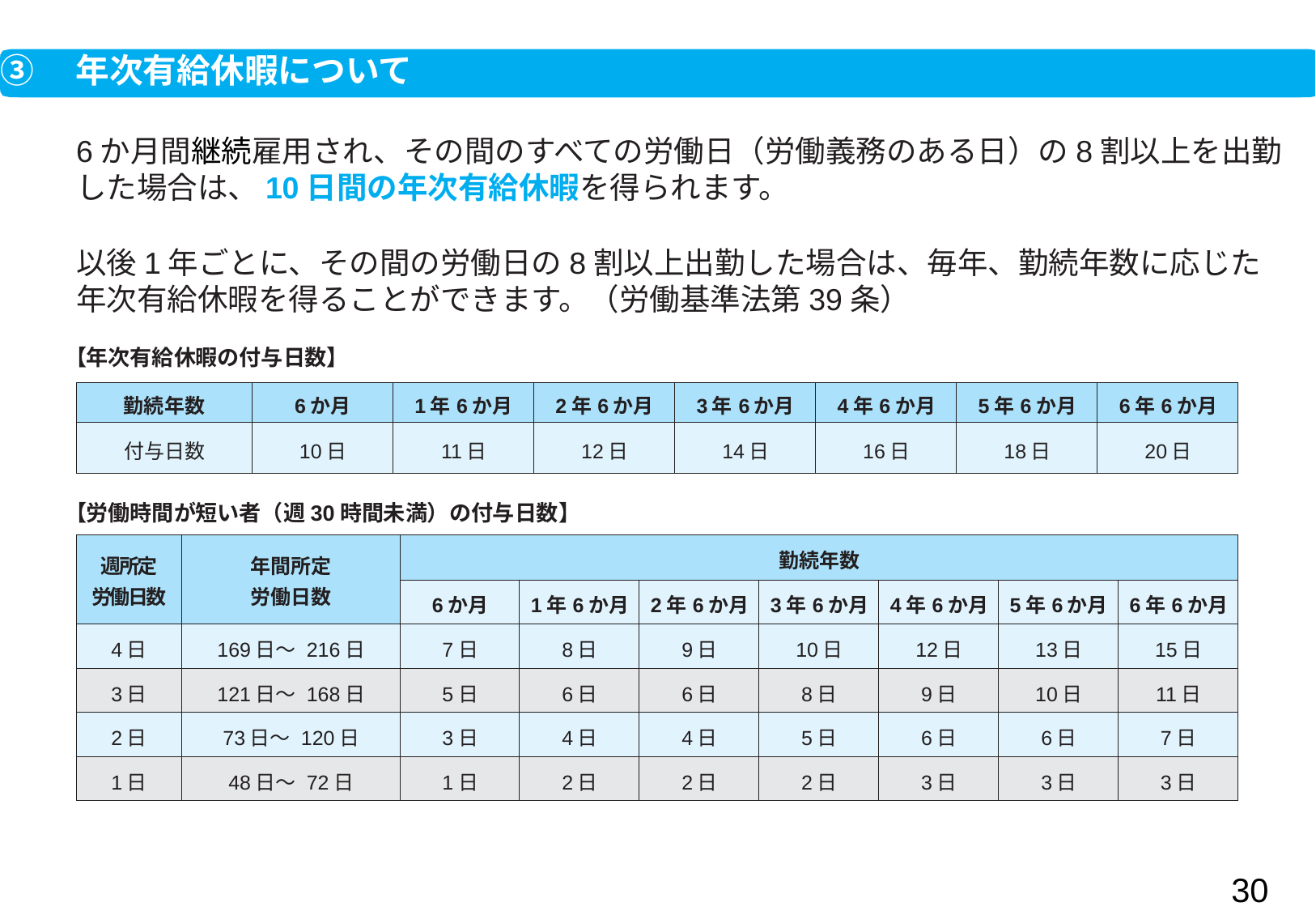

③　年次有給休暇について
6か月間継続雇用され、その間のすべての労働日（労働義務のある日）の8割以上を出勤した場合は、10日間の年次有給休暇を得られます。
以後1年ごとに、その間の労働日の8割以上出勤した場合は、毎年、勤続年数に応じた年次有給休暇を得ることができます。（労働基準法第39条）

【年次有給休暇の付与日数】
| 勤続年数 | 6か月 | 1年6か月 | 2年6か月 | 3年6か月 | 4年6か月 | 5年6か月 | 6年6か月 |
| --- | --- | --- | --- | --- | --- | --- | --- |
| 付与日数 | 10日 | 11日 | 12日 | 14日 | 16日 | 18日 | 20日 |
【労働時間が短い者（週30時間未満）の付与日数】
| 週所定 | 年間所定 | 勤続年数 |  |  |  |  |  |  |
| --- | --- | --- | --- | --- | --- | --- | --- | --- |
| 労働日数 | 労働日数 | 6か月 | 1年6か月 | 2年6か月 | 3年6か月 | 4年6か月 | 5年6か月 | 6年6か月 |
| 4日 | 169日～ 216日 | 7日 | 8日 | 9日 | 10日 | 12日 | 13日 | 15日 |
| 3日 | 121日～ 168日 | 5日 | 6日 | 6日 | 8日 | 9日 | 10日 | 11日 |
| 2日 | 73日～ 120日 | 3日 | 4日 | 4日 | 5日 | 6日 | 6日 | 7日 |
| 1日 | 48日～ 72日 | 1日 | 2日 | 2日 | 2日 | 3日 | 3日 | 3日 |
補足④▶
30